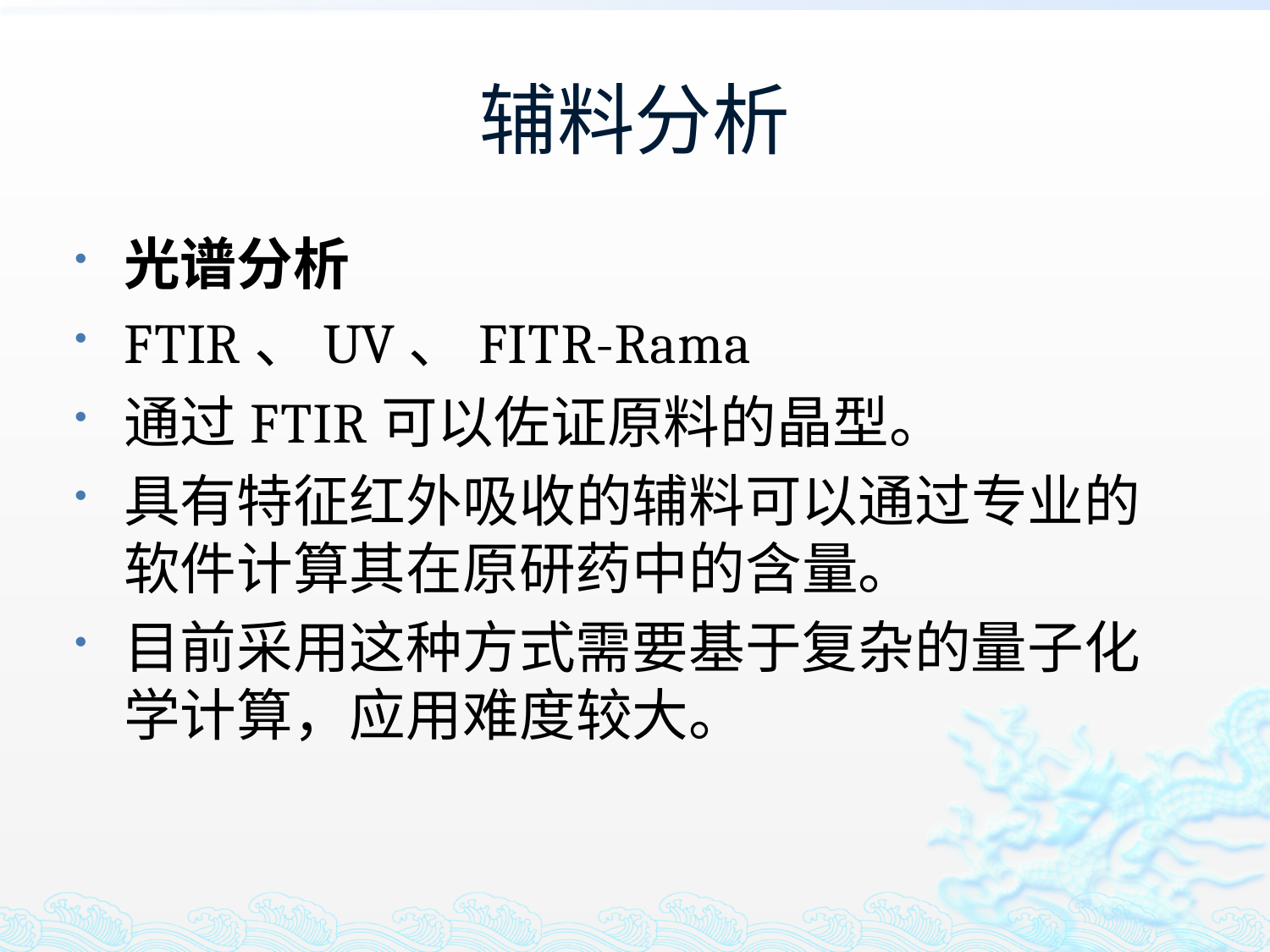

# 辅料分析
光谱分析
FTIR、UV、FITR-Rama
通过FTIR可以佐证原料的晶型。
具有特征红外吸收的辅料可以通过专业的软件计算其在原研药中的含量。
目前采用这种方式需要基于复杂的量子化学计算，应用难度较大。